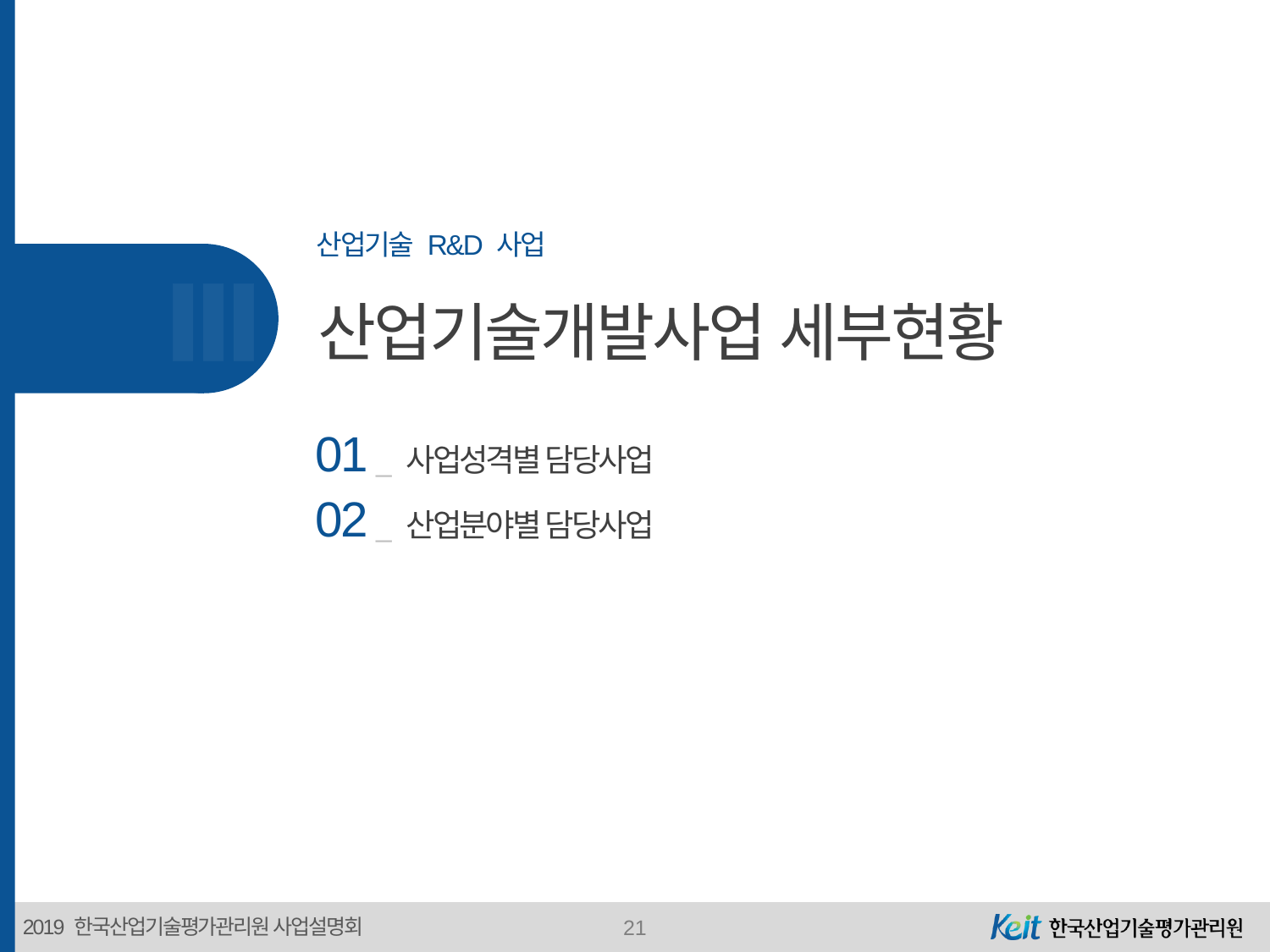

산업기술 R&D 사업
Ⅲ

산업기술개발사업 세부현황
01 _ 사업성격별 담당사업
02 _ 산업분야별 담당사업